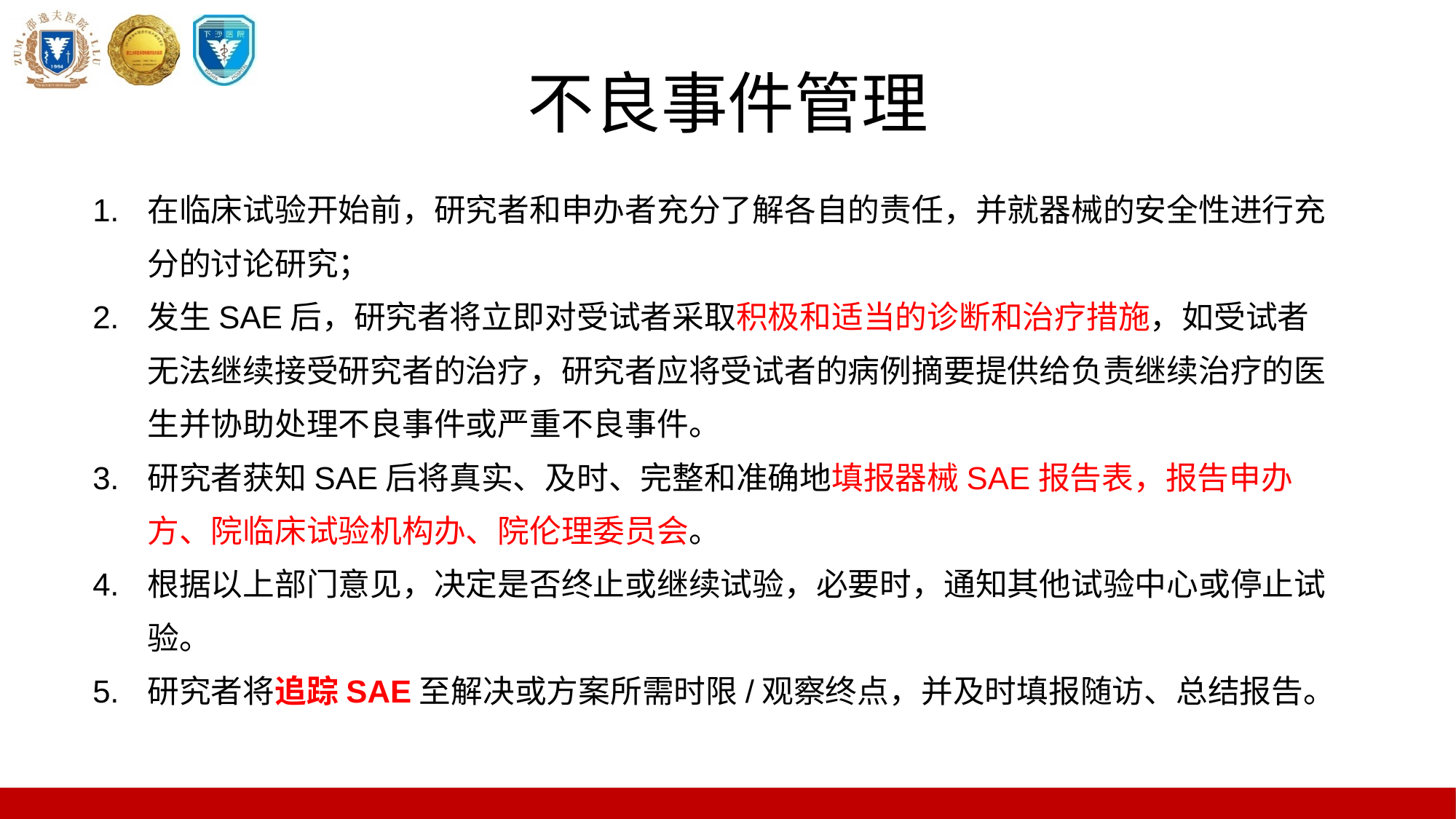

# 不良事件管理
在临床试验开始前，研究者和申办者充分了解各自的责任，并就器械的安全性进行充分的讨论研究；
发生SAE后，研究者将立即对受试者采取积极和适当的诊断和治疗措施，如受试者无法继续接受研究者的治疗，研究者应将受试者的病例摘要提供给负责继续治疗的医生并协助处理不良事件或严重不良事件。
研究者获知SAE后将真实、及时、完整和准确地填报器械SAE报告表，报告申办方、院临床试验机构办、院伦理委员会。
根据以上部门意见，决定是否终止或继续试验，必要时，通知其他试验中心或停止试验。
研究者将追踪SAE至解决或方案所需时限/观察终点，并及时填报随访、总结报告。